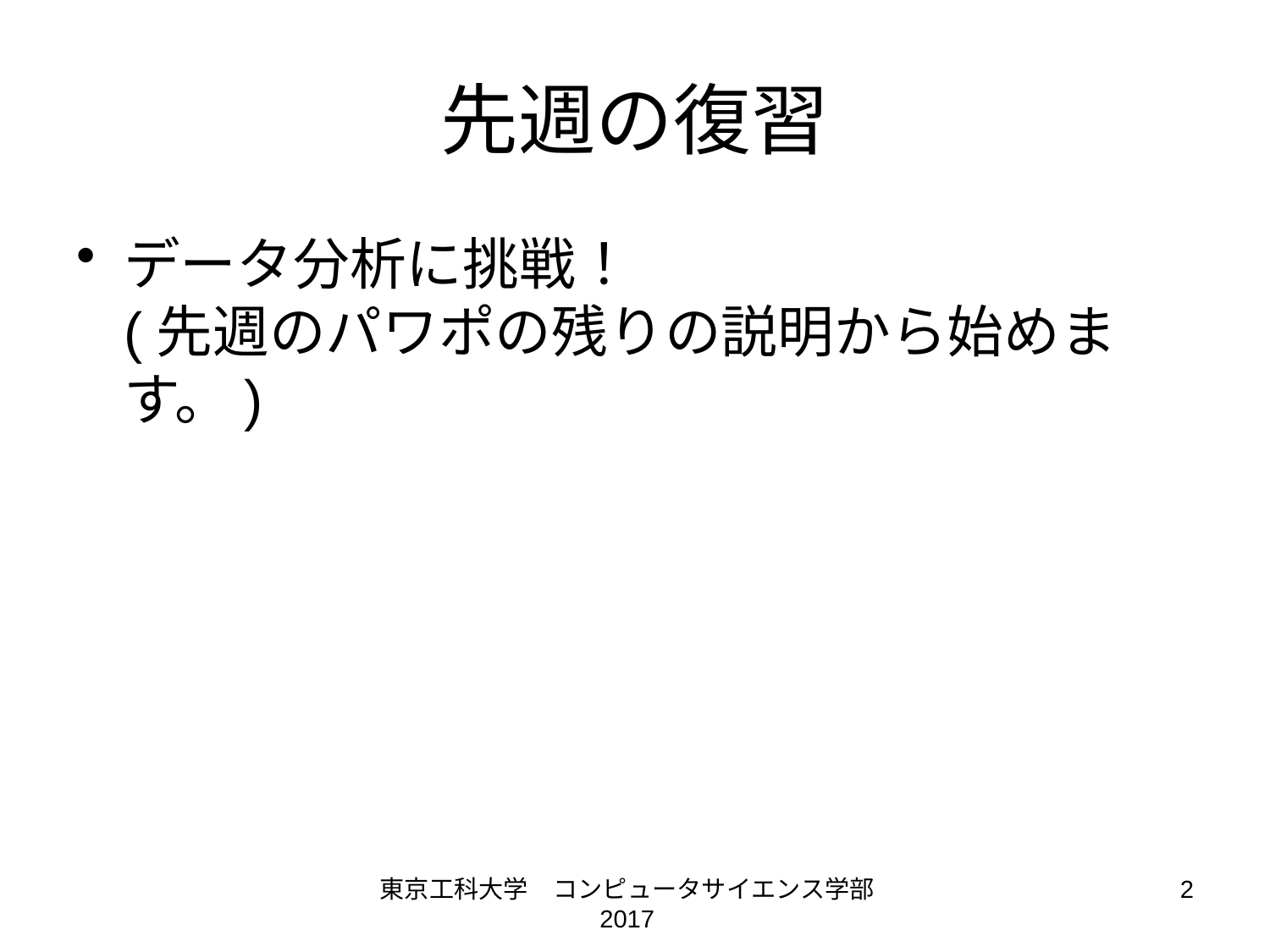

# 先週の復習
データ分析に挑戦！
(先週のパワポの残りの説明から始めます。)
東京工科大学　コンピュータサイエンス学部 2017
2